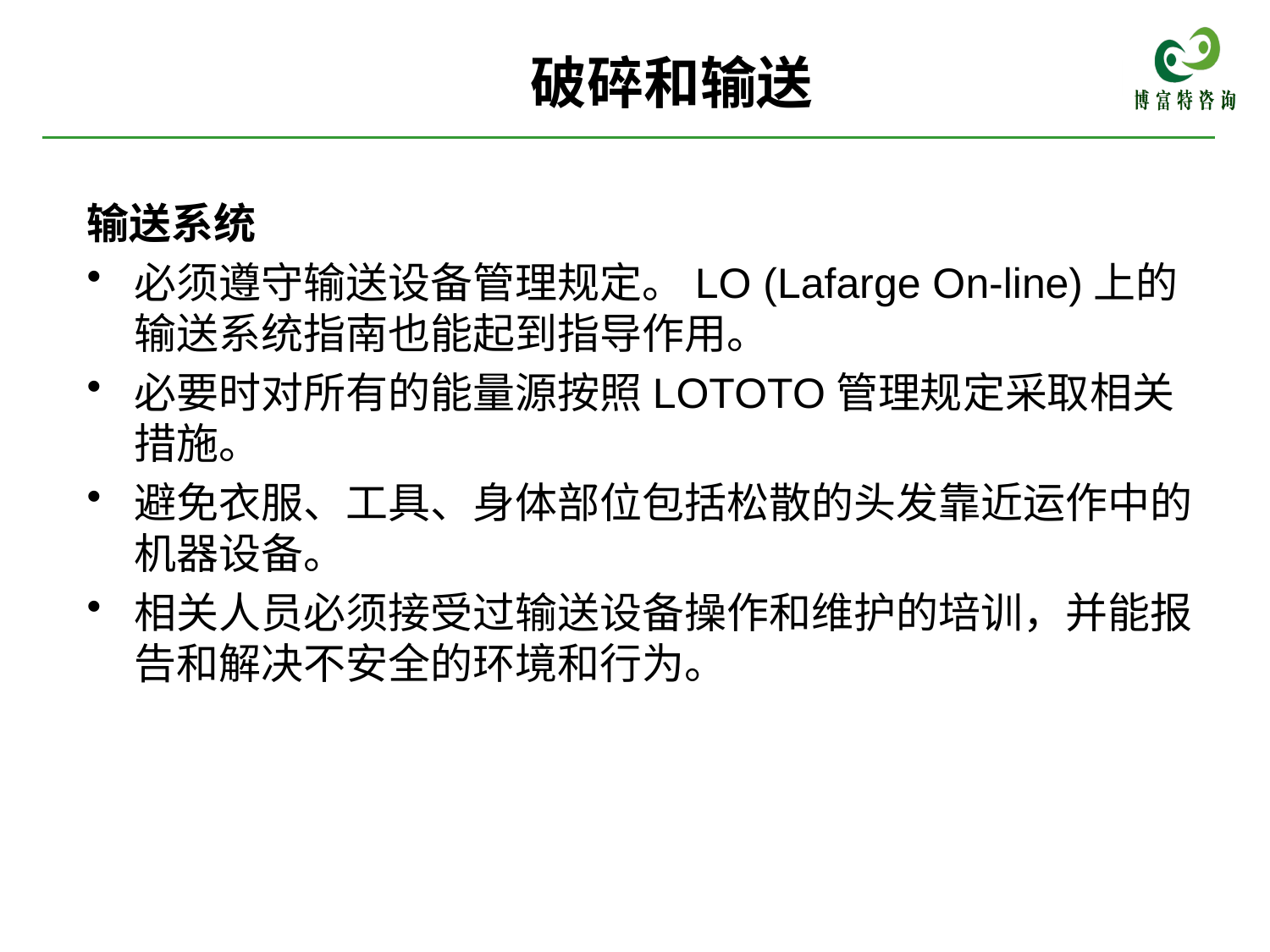

# 破碎和输送
输送系统
必须遵守输送设备管理规定。LO (Lafarge On-line)上的输送系统指南也能起到指导作用。
必要时对所有的能量源按照LOTOTO管理规定采取相关措施。
避免衣服、工具、身体部位包括松散的头发靠近运作中的机器设备。
相关人员必须接受过输送设备操作和维护的培训，并能报告和解决不安全的环境和行为。

33